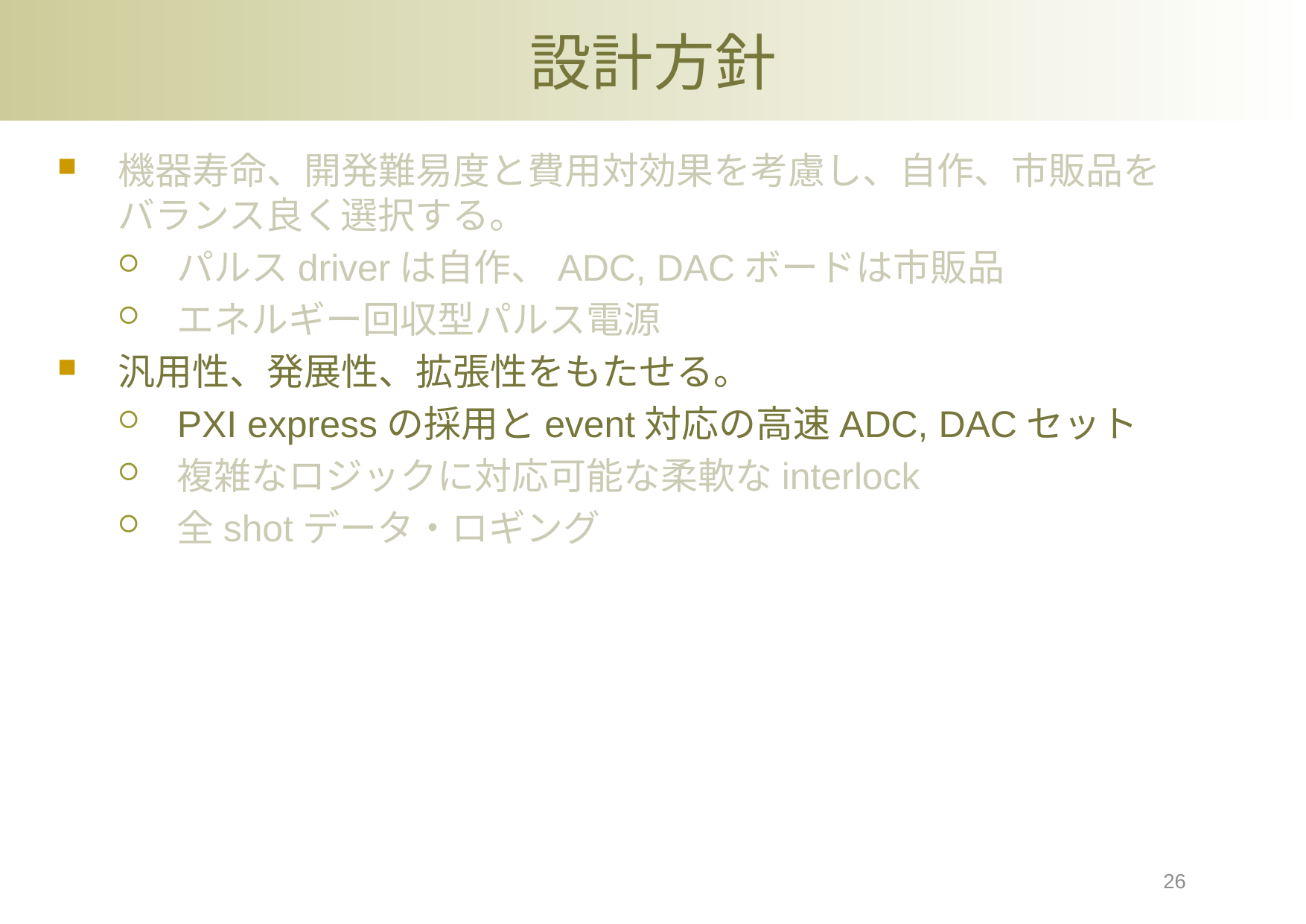

# 設計方針
機器寿命、開発難易度と費用対効果を考慮し、自作、市販品をバランス良く選択する。
パルスdriverは自作、ADC, DACボードは市販品
エネルギー回収型パルス電源
汎用性、発展性、拡張性をもたせる。
PXI expressの採用とevent対応の高速ADC, DACセット
複雑なロジックに対応可能な柔軟なinterlock
全shotデータ・ロギング

26